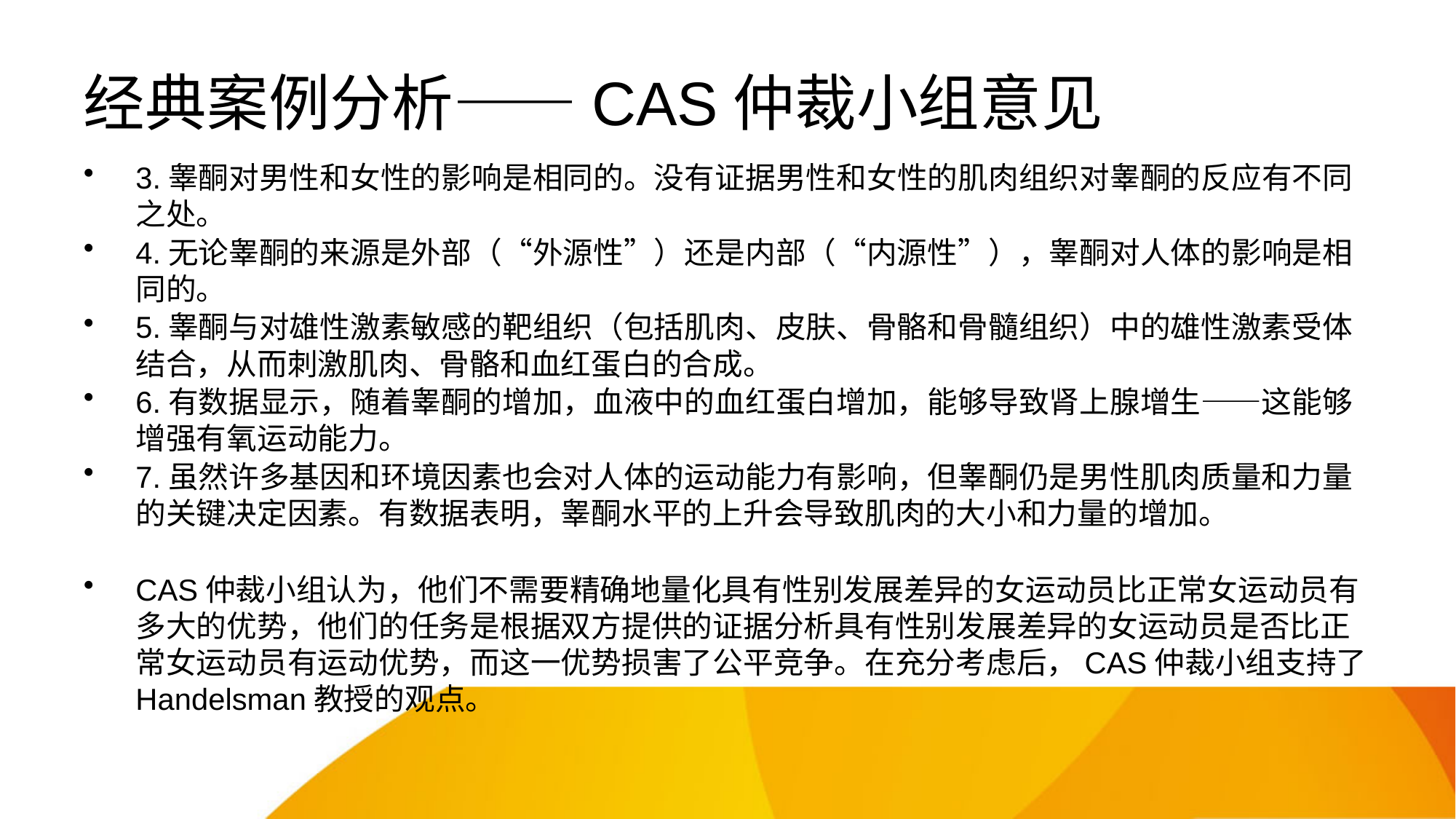

# 经典案例分析——CAS仲裁小组意见
3.睾酮对男性和女性的影响是相同的。没有证据男性和女性的肌肉组织对睾酮的反应有不同之处。
4.无论睾酮的来源是外部（“外源性”）还是内部（“内源性”），睾酮对人体的影响是相同的。
5.睾酮与对雄性激素敏感的靶组织（包括肌肉、皮肤、骨骼和骨髓组织）中的雄性激素受体结合，从而刺激肌肉、骨骼和血红蛋白的合成。
6.有数据显示，随着睾酮的增加，血液中的血红蛋白增加，能够导致肾上腺增生——这能够增强有氧运动能力。
7.虽然许多基因和环境因素也会对人体的运动能力有影响，但睾酮仍是男性肌肉质量和力量的关键决定因素。有数据表明，睾酮水平的上升会导致肌肉的大小和力量的增加。

CAS仲裁小组认为，他们不需要精确地量化具有性别发展差异的女运动员比正常女运动员有多大的优势，他们的任务是根据双方提供的证据分析具有性别发展差异的女运动员是否比正常女运动员有运动优势，而这一优势损害了公平竞争。在充分考虑后，CAS仲裁小组支持了Handelsman教授的观点。